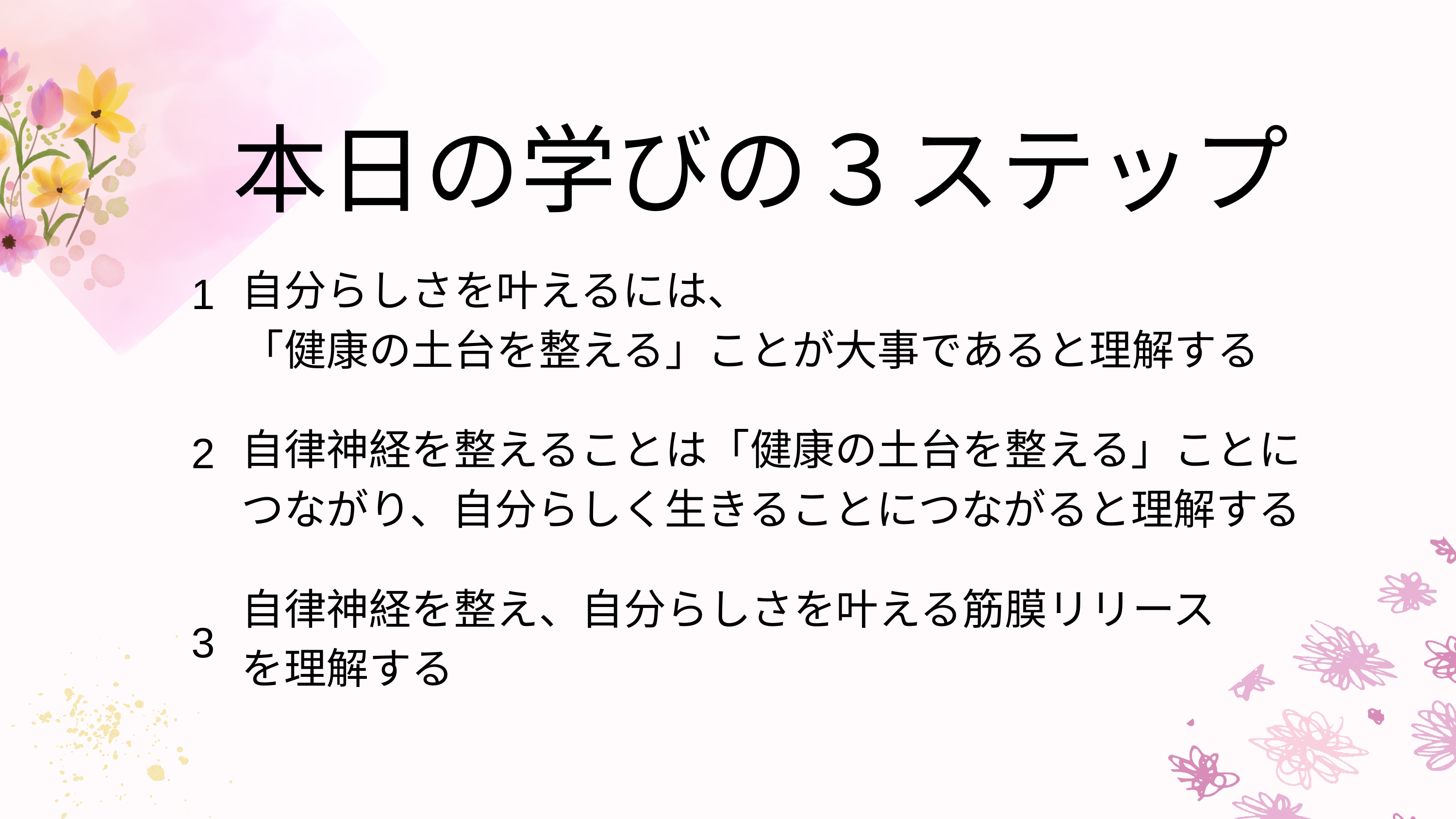

本日の学びの３ステップ
| 1 | 自分らしさを叶えるには、 「健康の土台を整える」ことが大事であると理解する |
| --- | --- |
| 2 | 自律神経を整えることは「健康の土台を整える」ことに つながり、自分らしく生きることにつながると理解する |
| 3 | 自律神経を整え、自分らしさを叶える筋膜リリース を理解する |